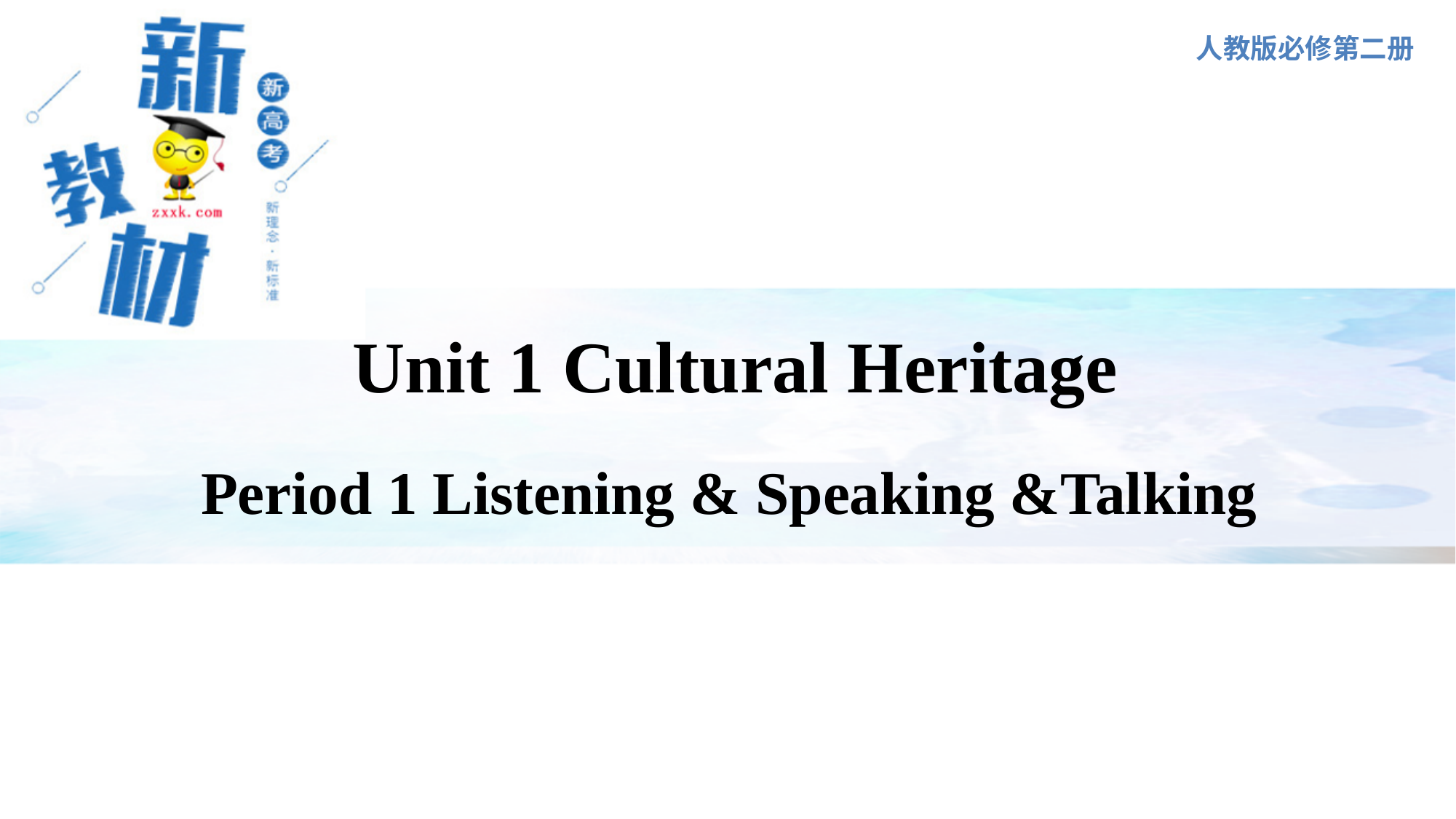

人教版必修第二册

        Period 1 Listening & Speaking &Talking
Unit 1 Cultural Heritage